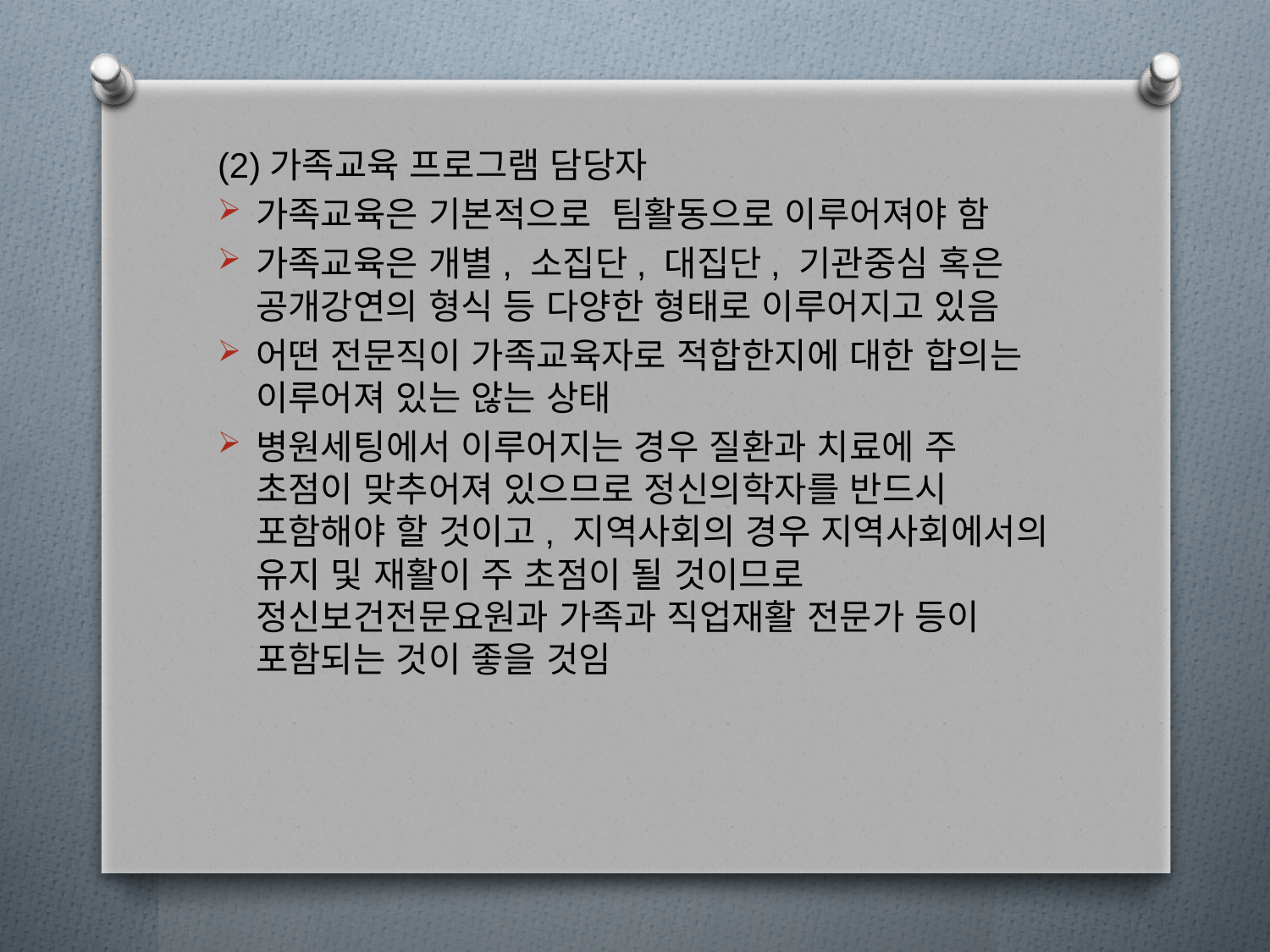

(2)가족교육 프로그램 담당자
가족교육은 기본적으로  팀활동으로 이루어져야 함
가족교육은 개별, 소집단, 대집단, 기관중심 혹은 공개강연의 형식 등 다양한 형태로 이루어지고 있음
어떤 전문직이 가족교육자로 적합한지에 대한 합의는 이루어져 있는 않는 상태
병원세팅에서 이루어지는 경우 질환과 치료에 주 초점이 맞추어져 있으므로 정신의학자를 반드시 포함해야 할 것이고, 지역사회의 경우 지역사회에서의 유지 및 재활이 주 초점이 될 것이므로 정신보건전문요원과 가족과 직업재활 전문가 등이 포함되는 것이 좋을 것임